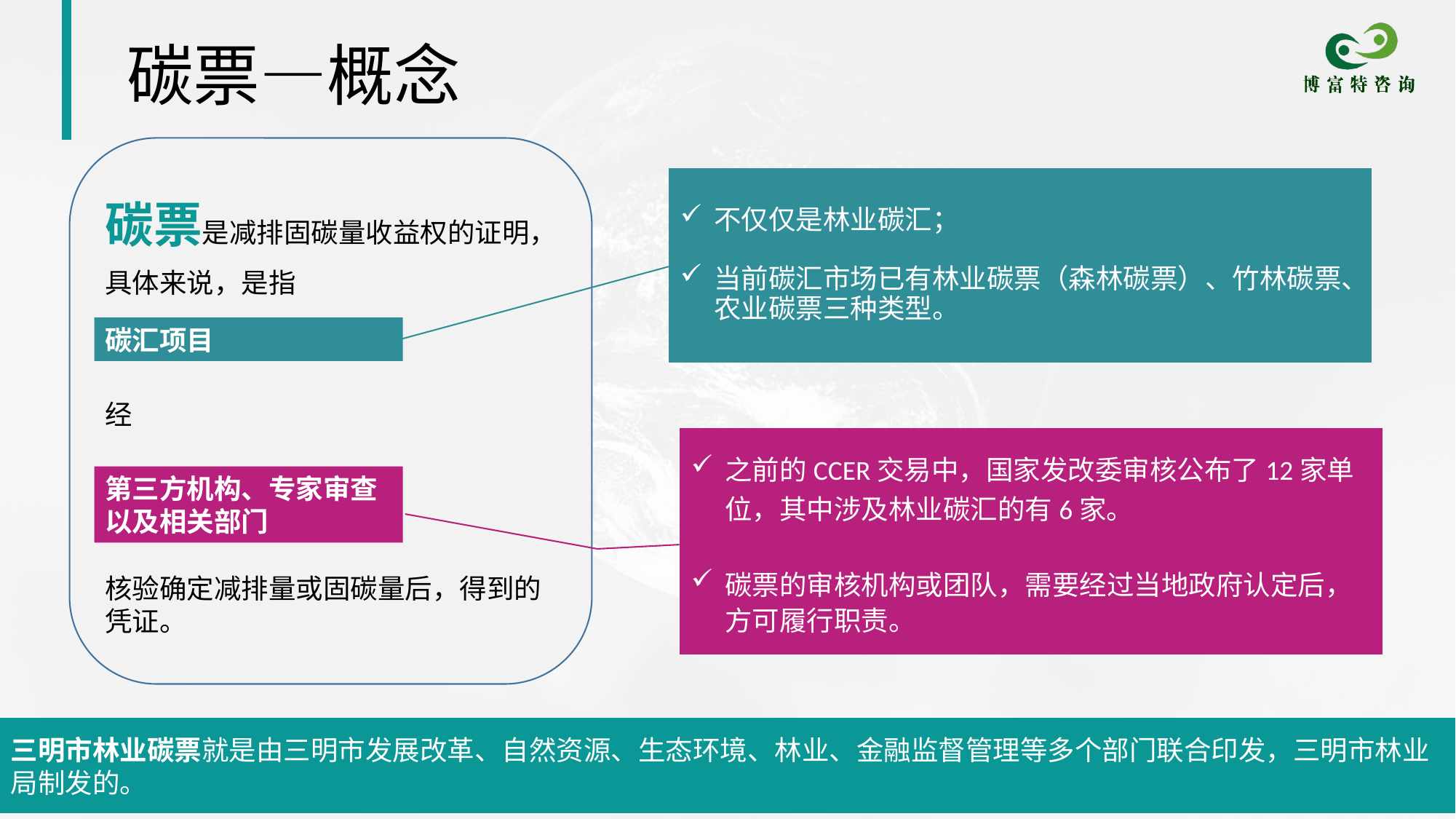

# 碳票—概念

碳票是减排固碳量收益权的证明，
具体来说，是指

不仅仅是林业碳汇；

当前碳汇市场已有林业碳票（森林碳票）、竹林碳票、农业碳票三种类型。
碳汇项目
经
之前的CCER交易中，国家发改委审核公布了12家单位，其中涉及林业碳汇的有6家。

碳票的审核机构或团队，需要经过当地政府认定后，方可履行职责。
第三方机构、专家审查以及相关部门
核验确定减排量或固碳量后，得到的凭证。
三明市林业碳票就是由三明市发展改革、自然资源、生态环境、林业、金融监督管理等多个部门联合印发，三明市林业局制发的。